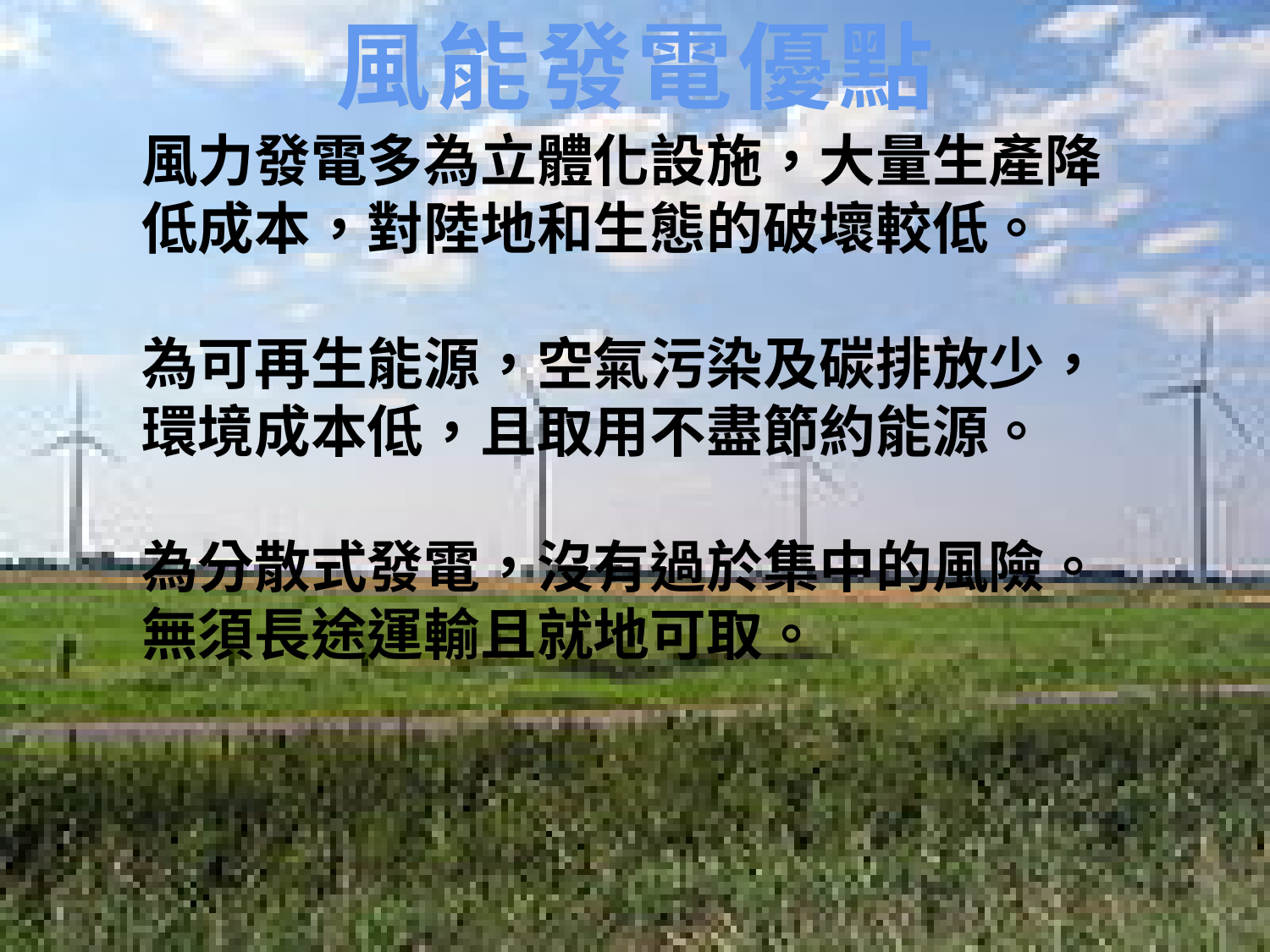

風能發電優點
風力發電多為立體化設施，大量生產降低成本，對陸地和生態的破壞較低。

為可再生能源，空氣污染及碳排放少，環境成本低，且取用不盡節約能源。

為分散式發電，沒有過於集中的風險。
無須長途運輸且就地可取。